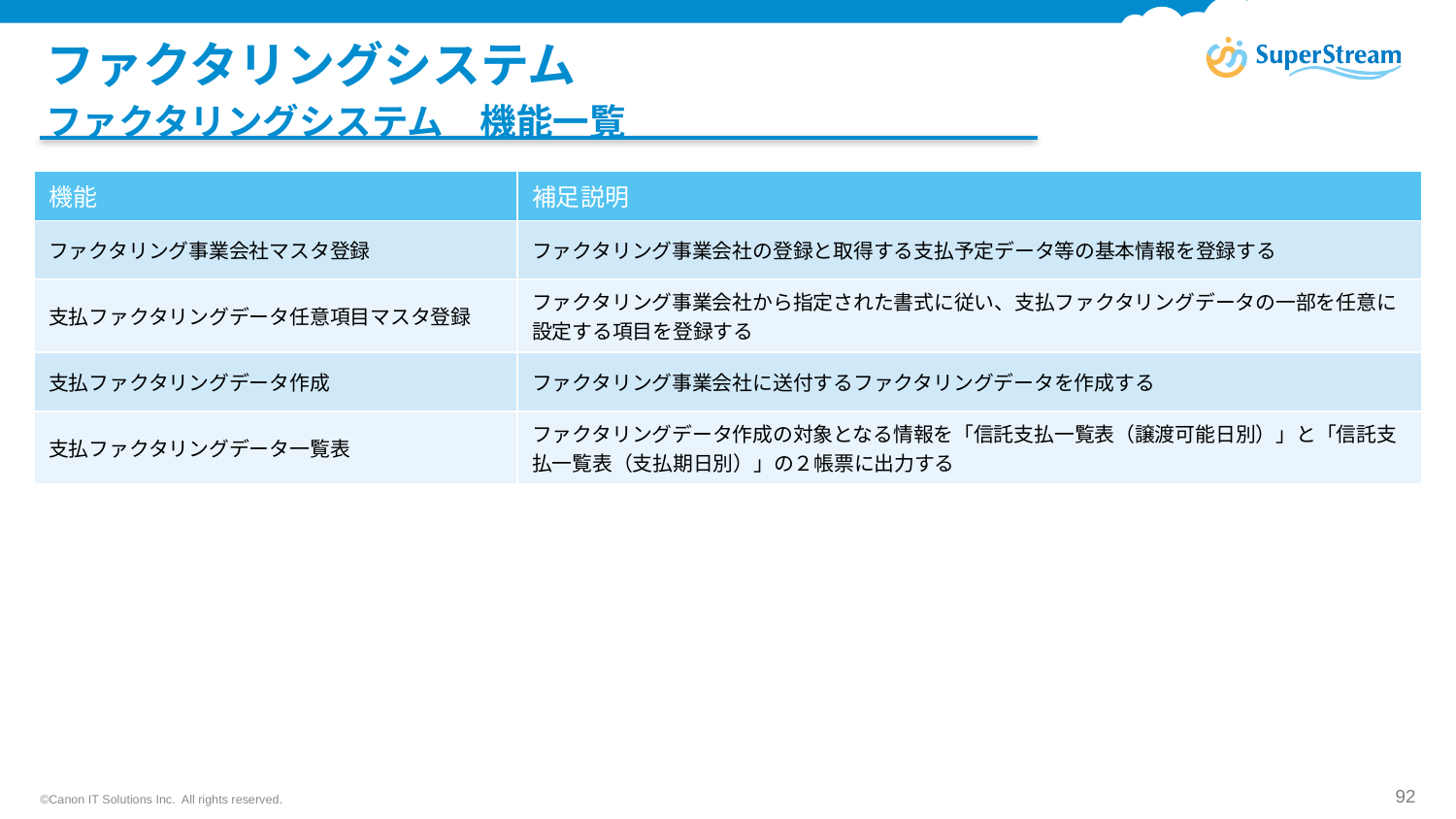

# ファクタリングシステム
ファクタリングシステム　機能一覧
| 機能 | 補足説明 |
| --- | --- |
| ファクタリング事業会社マスタ登録 | ファクタリング事業会社の登録と取得する支払予定データ等の基本情報を登録する |
| 支払ファクタリングデータ任意項目マスタ登録 | ファクタリング事業会社から指定された書式に従い、支払ファクタリングデータの一部を任意に設定する項目を登録する |
| 支払ファクタリングデータ作成 | ファクタリング事業会社に送付するファクタリングデータを作成する |
| 支払ファクタリングデータ一覧表 | ファクタリングデータ作成の対象となる情報を「信託支払一覧表（譲渡可能日別）」と「信託支払一覧表（支払期日別）」の２帳票に出力する |
©Canon IT Solutions Inc.  All rights reserved.
92